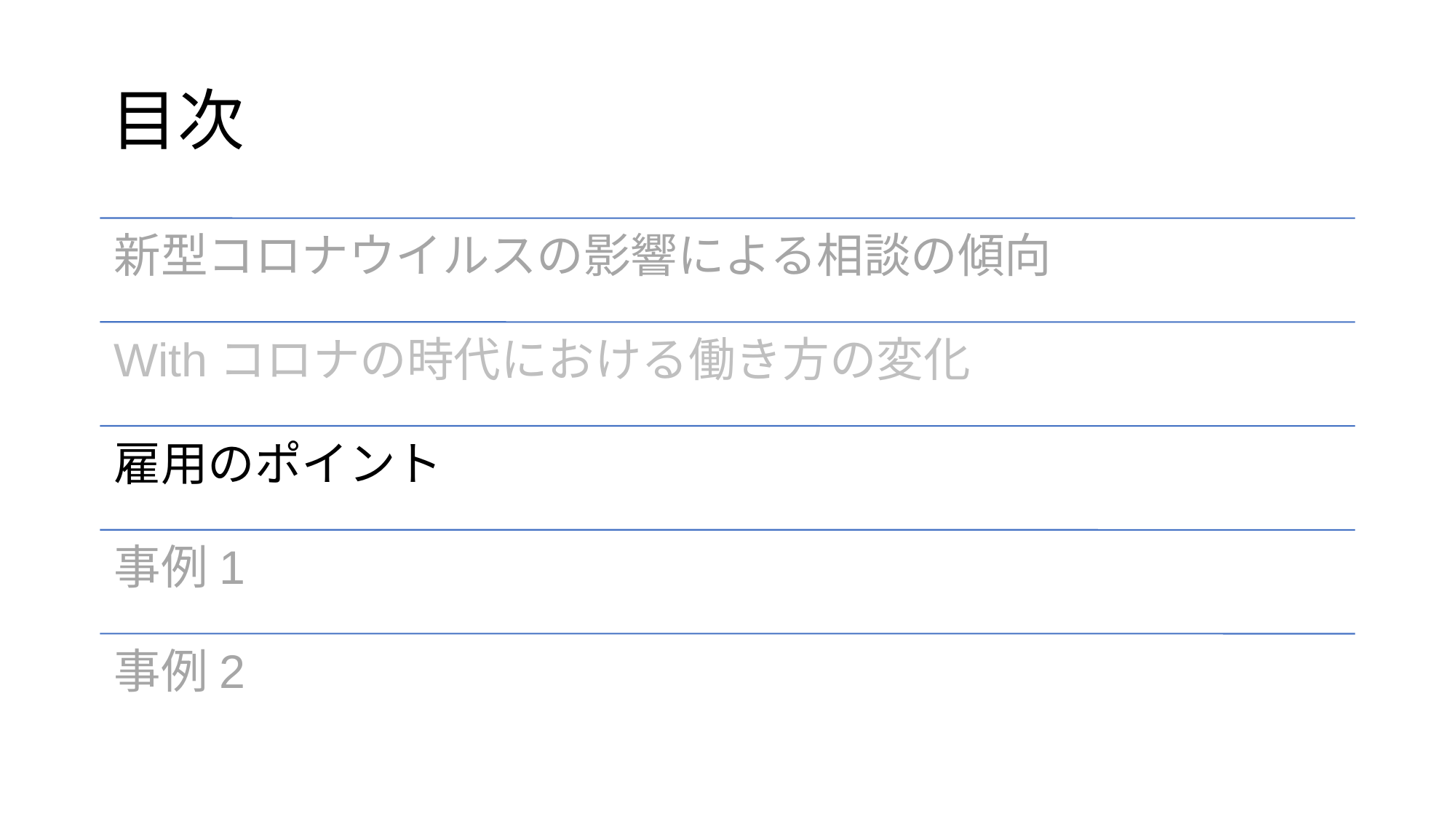

# 目次
新型コロナウイルスの影響による相談の傾向
Withコロナの時代における働き方の変化
雇用のポイント
事例1
事例2